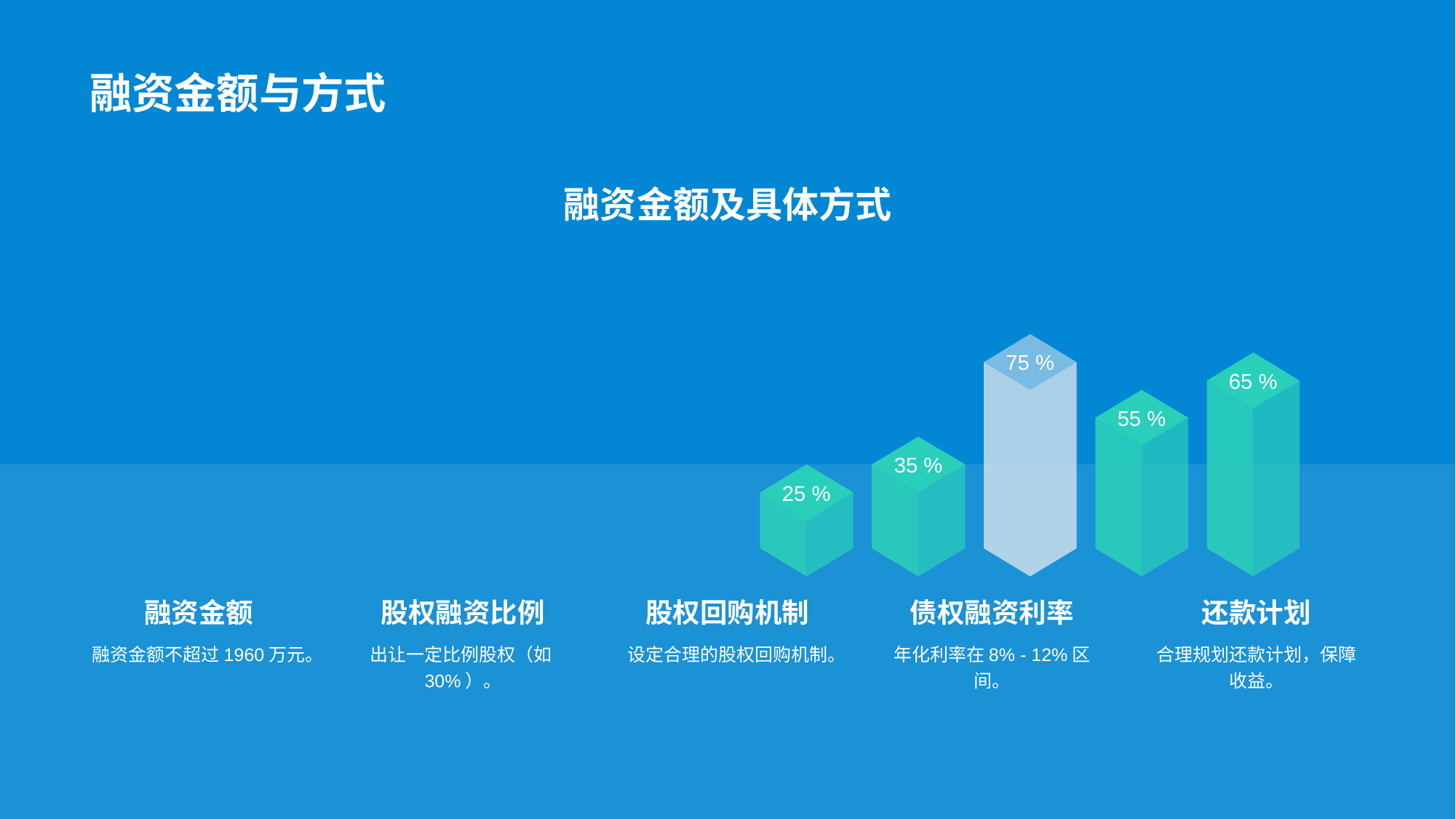

# 融资金额与方式
融资金额及具体方式
75 %
股权回购机制
设定合理的股权回购机制。
65 %
还款计划
合理规划还款计划，保障收益。

55 %
债权融资利率
年化利率在8% - 12%区间。

35 %
股权融资比例
出让一定比例股权（如30%）。
25 %
融资金额
融资金额不超过1960万元。